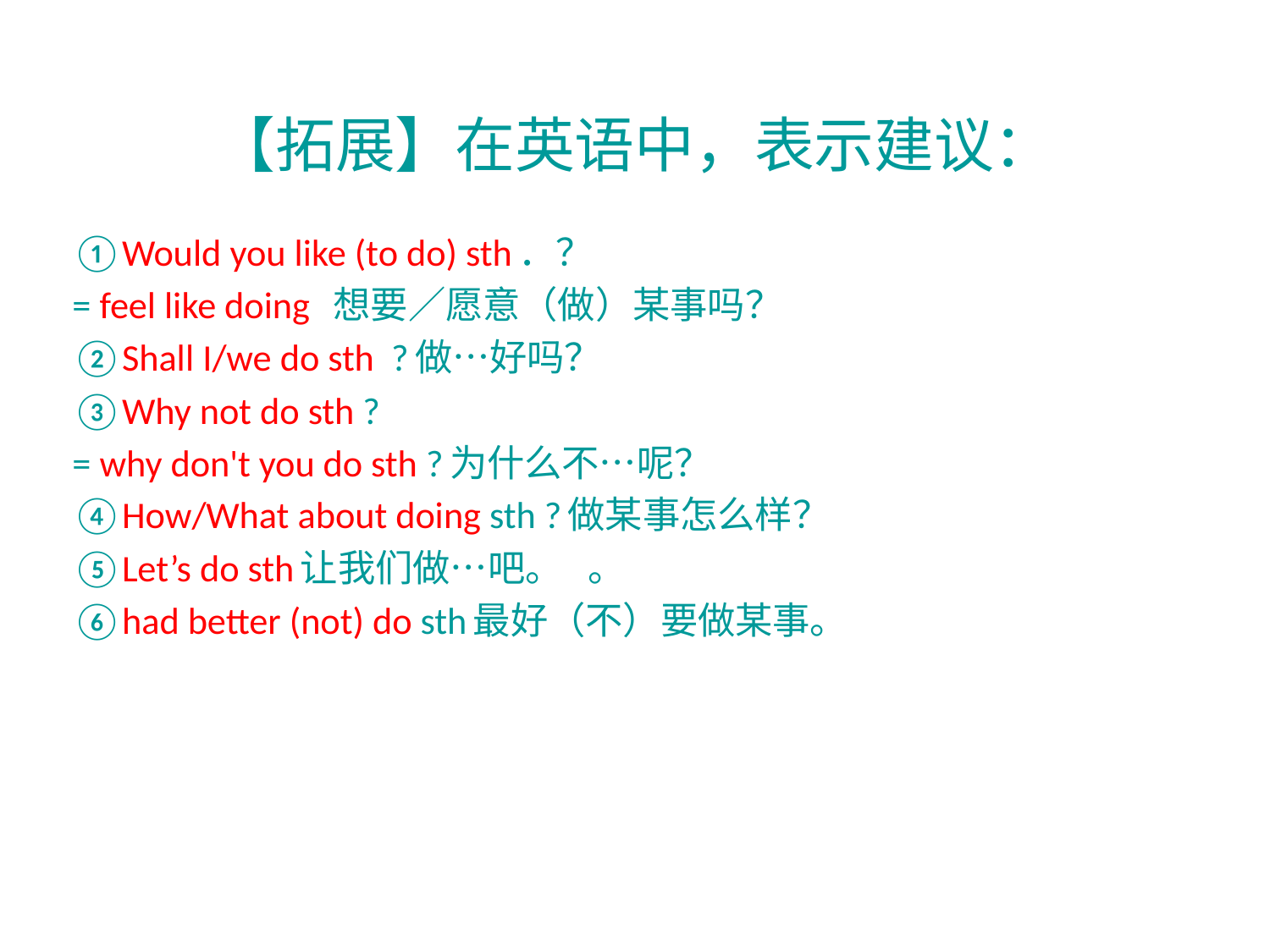

# 【拓展】在英语中，表示建议：
①Would you like (to do) sth．？
= feel like doing  想要／愿意（做）某事吗？
②Shall I/we do sth  ?做…好吗？
③Why not do sth ?
= why don't you do sth ?为什么不…呢？
④How/What about doing sth ?做某事怎么样？
⑤Let’s do sth让我们做…吧。   。
⑥had better (not) do sth最好（不）要做某事。